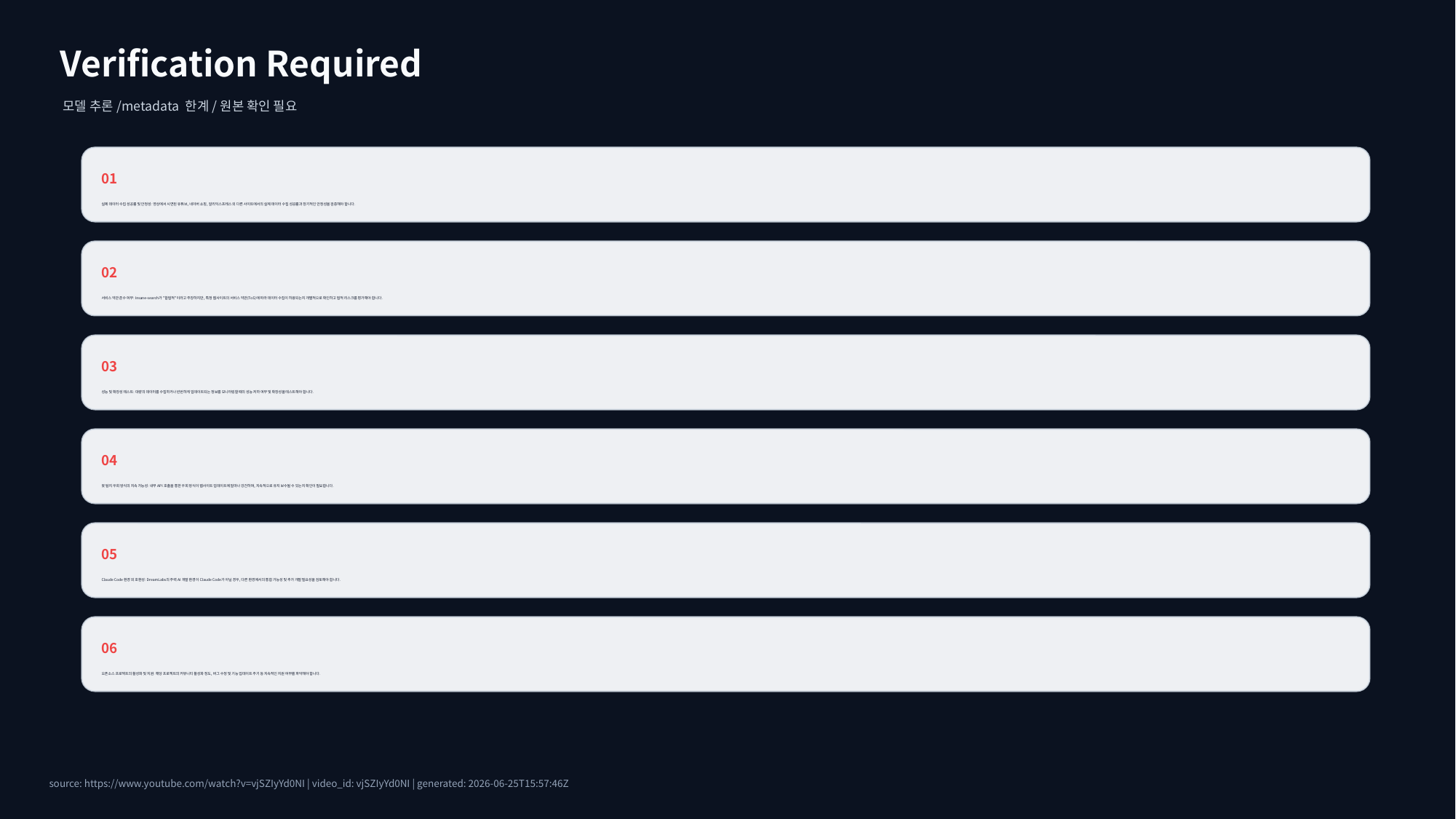

Verification Required
모델 추론/metadata 한계/원본 확인 필요

01
실제 데이터 수집 성공률 및 안정성: 영상에서 시연된 유튜브, 네이버 쇼핑, 알리익스프레스 외 다른 사이트에서의 실제 데이터 수집 성공률과 장기적인 안정성을 검증해야 합니다.

02
서비스 약관 준수 여부: Insane-search가 "합법적"이라고 주장하지만, 특정 웹사이트의 서비스 약관(ToS)에 따라 데이터 수집이 허용되는지 개별적으로 확인하고 법적 리스크를 평가해야 합니다.

03
성능 및 확장성 테스트: 대량의 데이터를 수집하거나 빈번하게 업데이트되는 정보를 모니터링할 때의 성능 저하 여부 및 확장성을 테스트해야 합니다.

04
봇 탐지 우회 방식의 지속 가능성: 내부 API 호출을 통한 우회 방식이 웹사이트 업데이트에 얼마나 강건하며, 지속적으로 유지 보수될 수 있는지 확인이 필요합니다.

05
Claude Code 환경 외 호환성: DreamLabs의 주력 AI 개발 환경이 Claude Code가 아닐 경우, 다른 환경에서의 통합 가능성 및 추가 개발 필요성을 검토해야 합니다.

06
오픈소스 프로젝트의 활성화 및 지원: 해당 프로젝트의 커뮤니티 활성화 정도, 버그 수정 및 기능 업데이트 주기 등 지속적인 지원 여부를 파악해야 합니다.
source: https://www.youtube.com/watch?v=vjSZIyYd0NI | video_id: vjSZIyYd0NI | generated: 2026-06-25T15:57:46Z